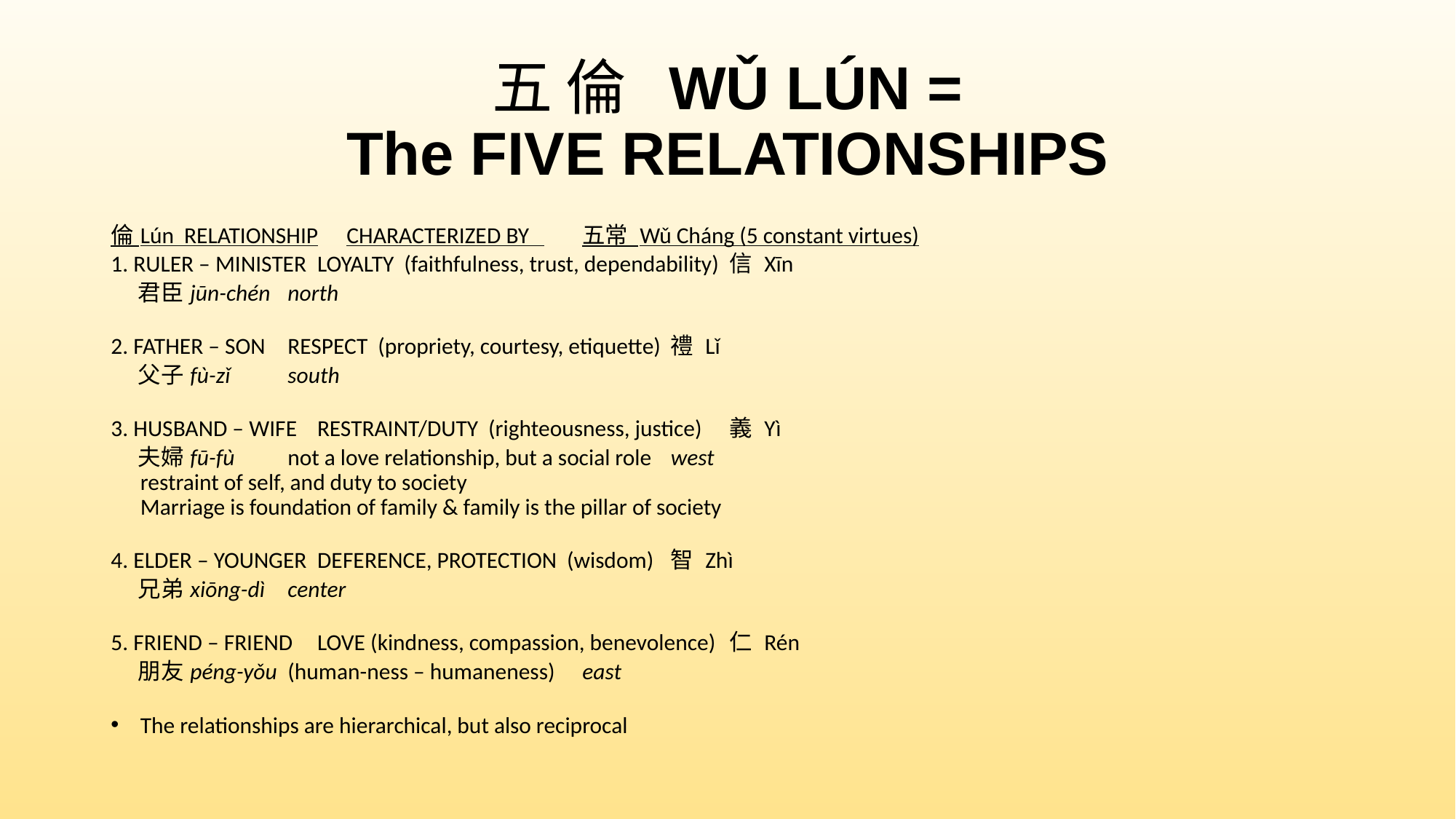

# 五 倫  WǓ LÚN = The FIVE RELATIONSHIPS
倫 Lún  RELATIONSHIP			CHARACTERIZED BY   			五常  Wǔ Cháng (5 constant virtues)
1. RULER – MINISTER			LOYALTY  (faithfulness, trust, dependability)			信  Xīn
     君臣 jūn-chén									north
2. FATHER – SON			RESPECT  (propriety, courtesy, etiquette)			禮  Lǐ
     父子 fù-zǐ									south
3. HUSBAND – WIFE			RESTRAINT/DUTY  (righteousness, justice)			義  Yì
     夫婦 fū-fù			not a love relationship, but a social role			west
				restraint of self, and duty to society
				Marriage is foundation of family & family is the pillar of society
4. ELDER – YOUNGER			DEFERENCE, PROTECTION  (wisdom)				智  Zhì
     兄弟 xiōng-dì									center
5. FRIEND – FRIEND			LOVE (kindness, compassion, benevolence)			仁  Rén
     朋友 péng-yǒu				(human-ness – humaneness)			east
The relationships are hierarchical, but also reciprocal